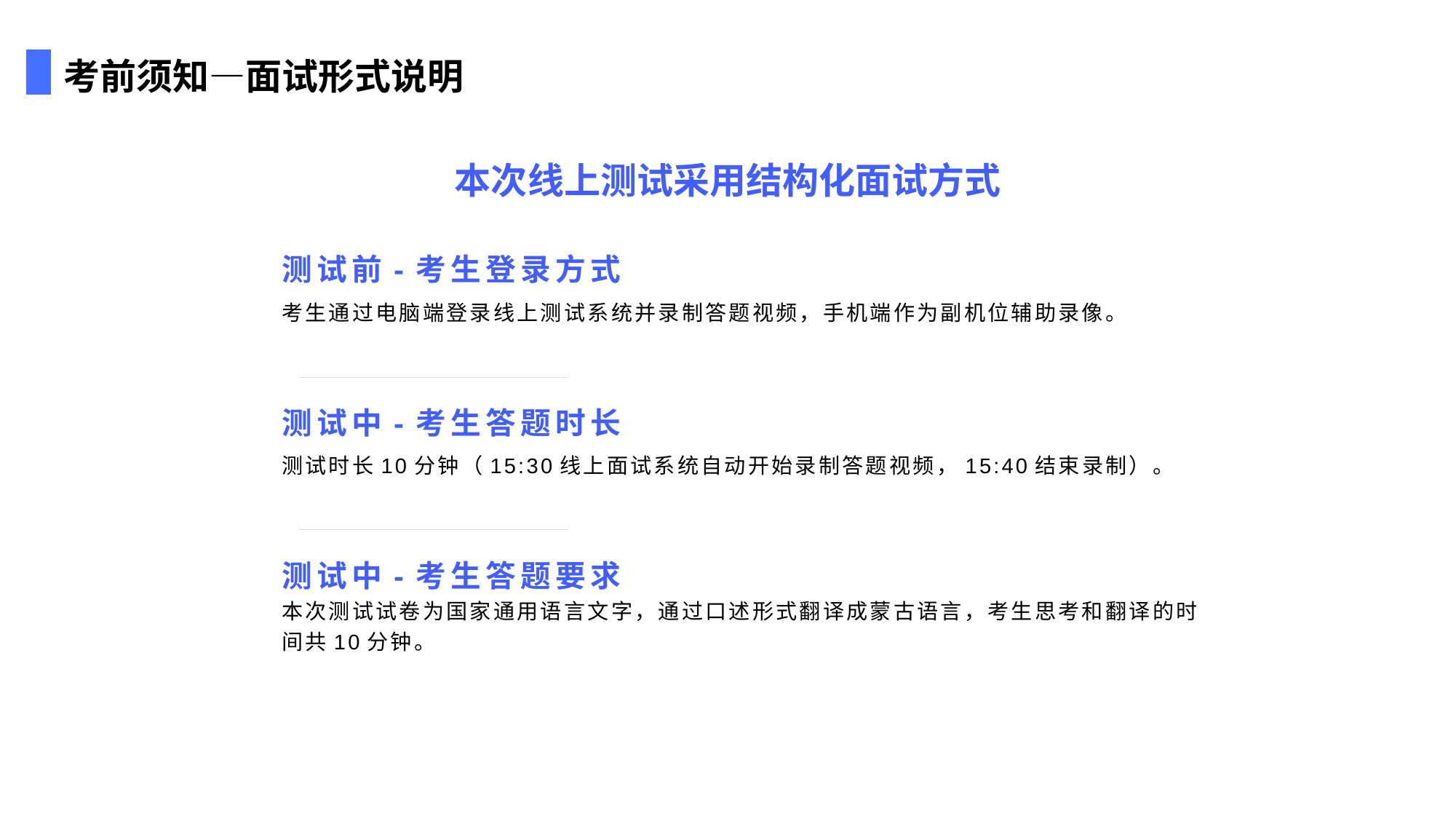

考前须知—面试形式说明
本次线上测试采用结构化面试方式
测试前-考生登录方式
考生通过电脑端登录线上测试系统并录制答题视频，手机端作为副机位辅助录像。

测试中-考生答题时长
测试时长10分钟（15:30线上面试系统自动开始录制答题视频，15:40结束录制）。

测试中-考生答题要求
本次测试试卷为国家通用语言文字，通过口述形式翻译成蒙古语言，考生思考和翻译的时间共10分钟。